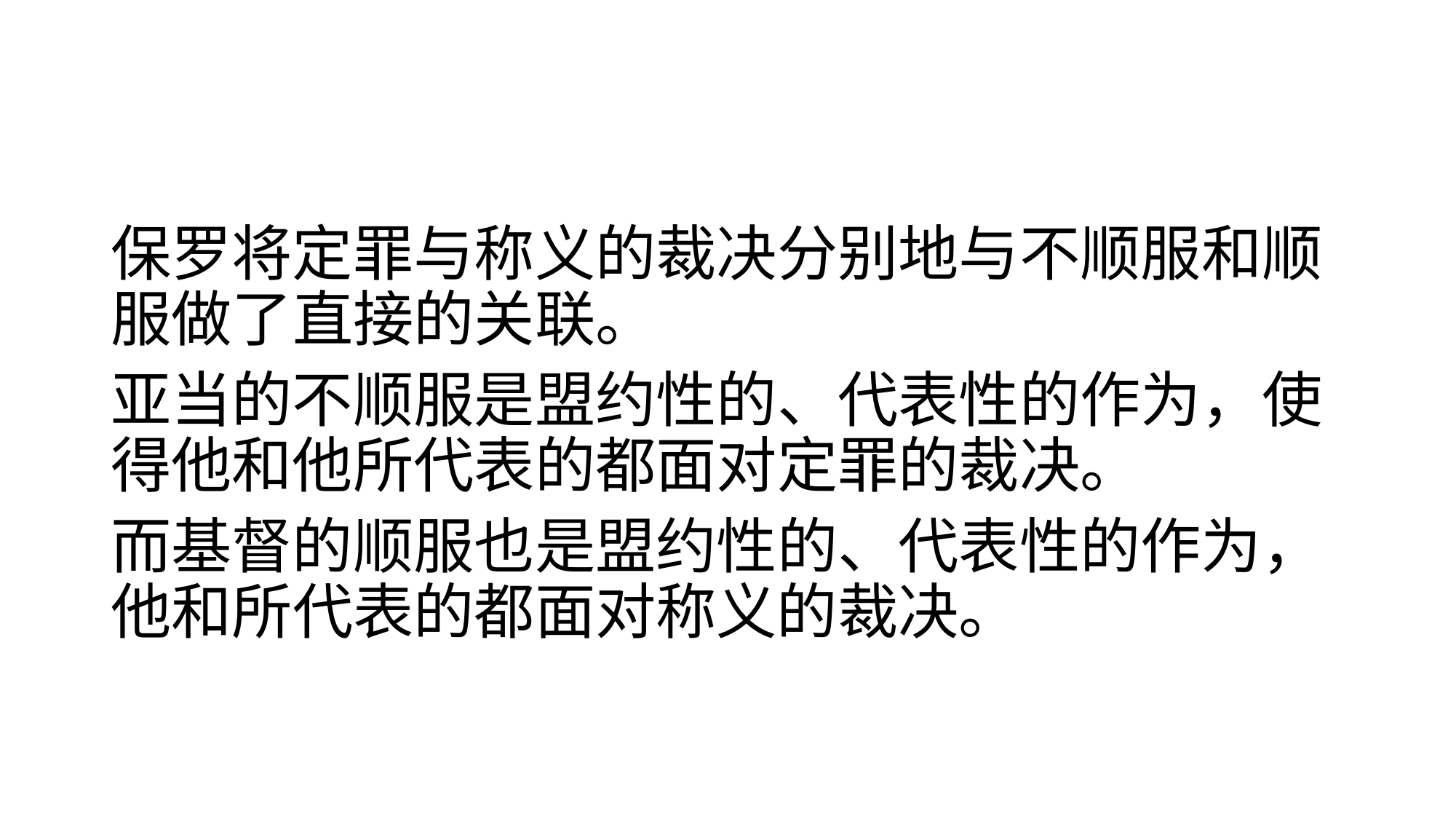

#
保罗将定罪与称义的裁决分别地与不顺服和顺服做了直接的关联。
亚当的不顺服是盟约性的、代表性的作为，使得他和他所代表的都面对定罪的裁决。
而基督的顺服也是盟约性的、代表性的作为，他和所代表的都面对称义的裁决。